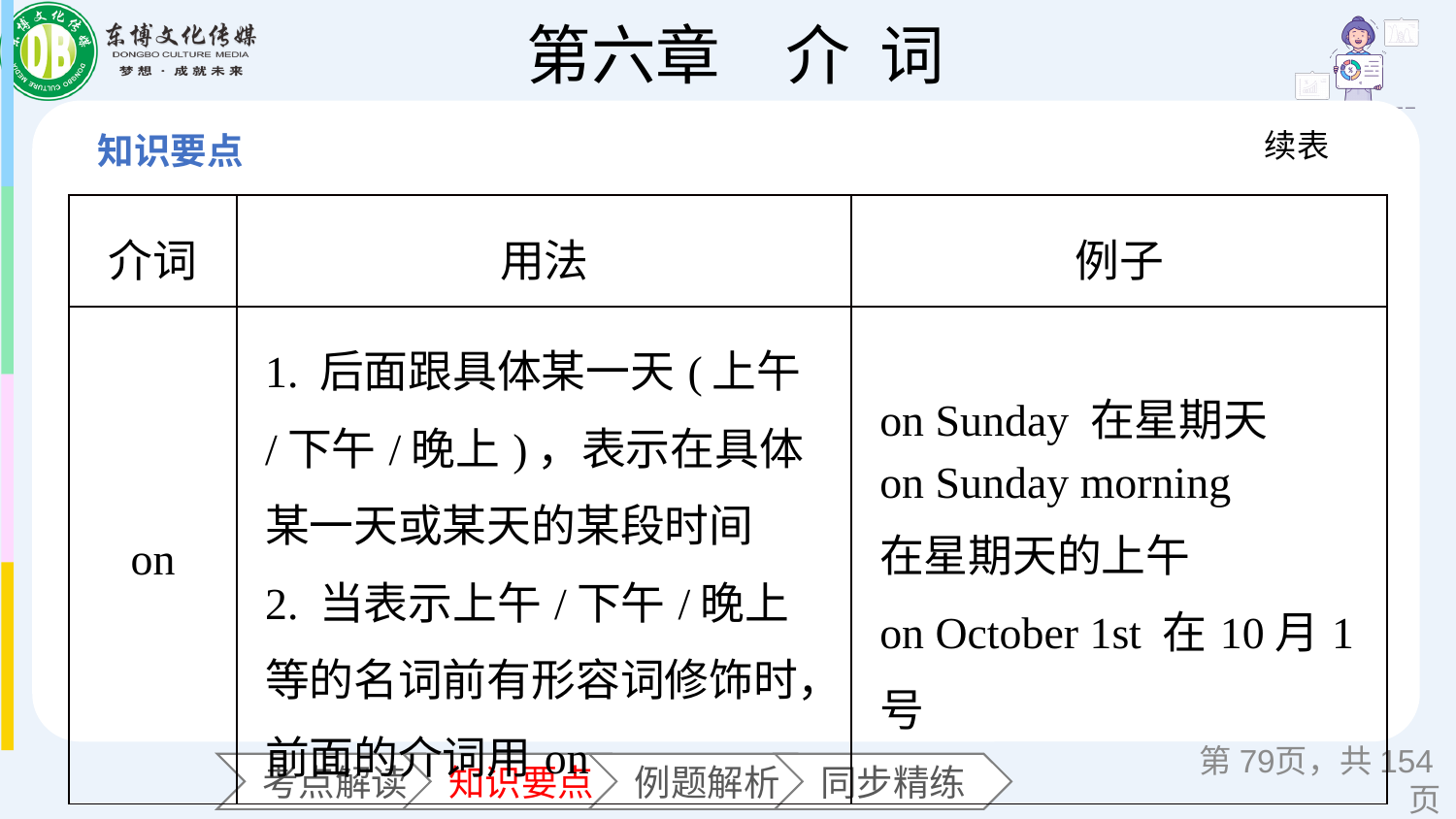

续表
| 介词 | 用法 | 例子 |
| --- | --- | --- |
| on | 1. 后面跟具体某一天(上午/下午/晚上)，表示在具体某一天或某天的某段时间 2. 当表示上午/下午/晚上等的名词前有形容词修饰时，前面的介词用on | on Sunday 在星期天 on Sunday morning 在星期天的上午 on October 1st 在10月1号 |
第79页，共154页